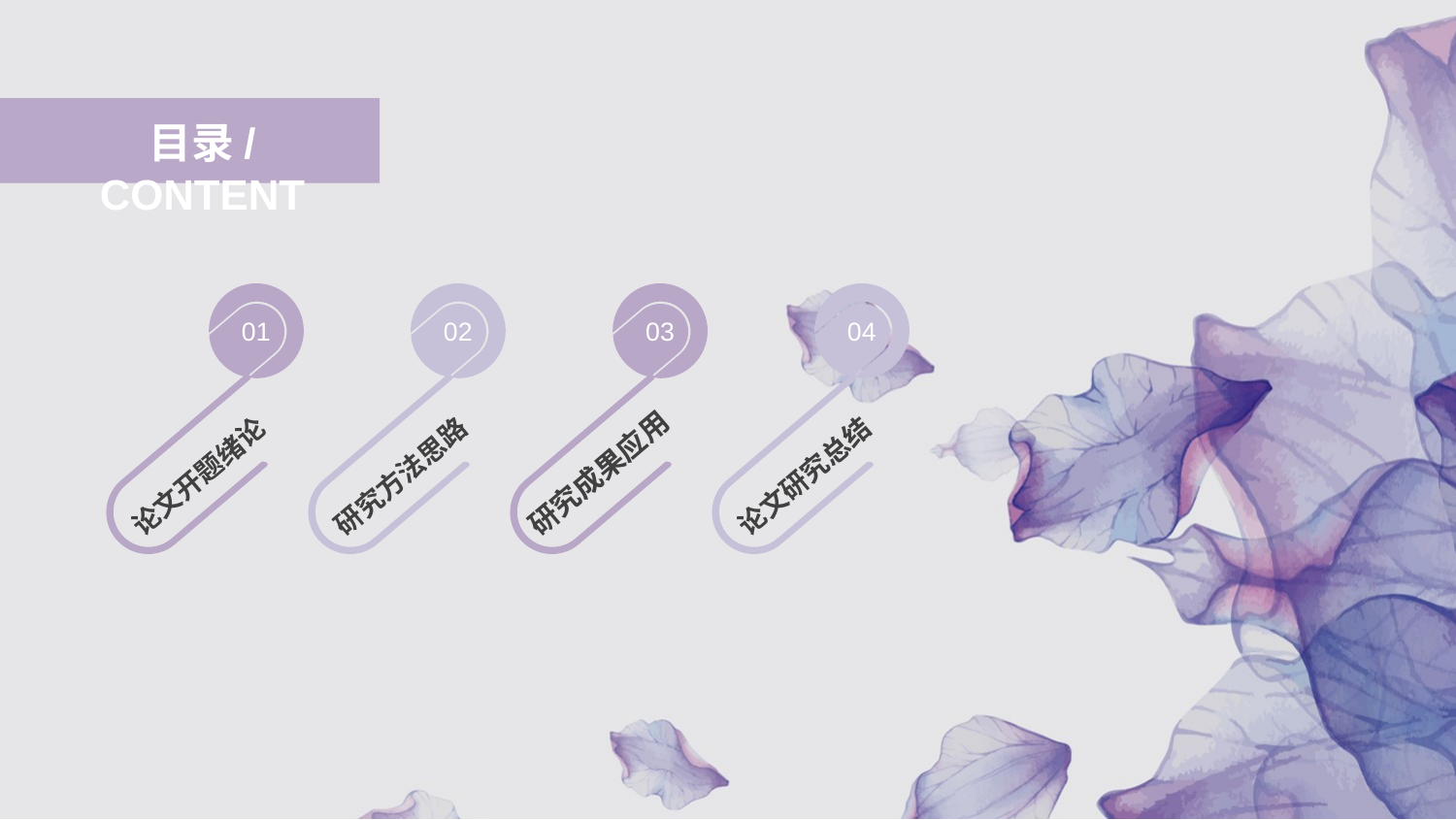

目录/CONTENT
01
论文开题绪论
02
研究方法思路
03
研究成果应用
04
论文研究总结